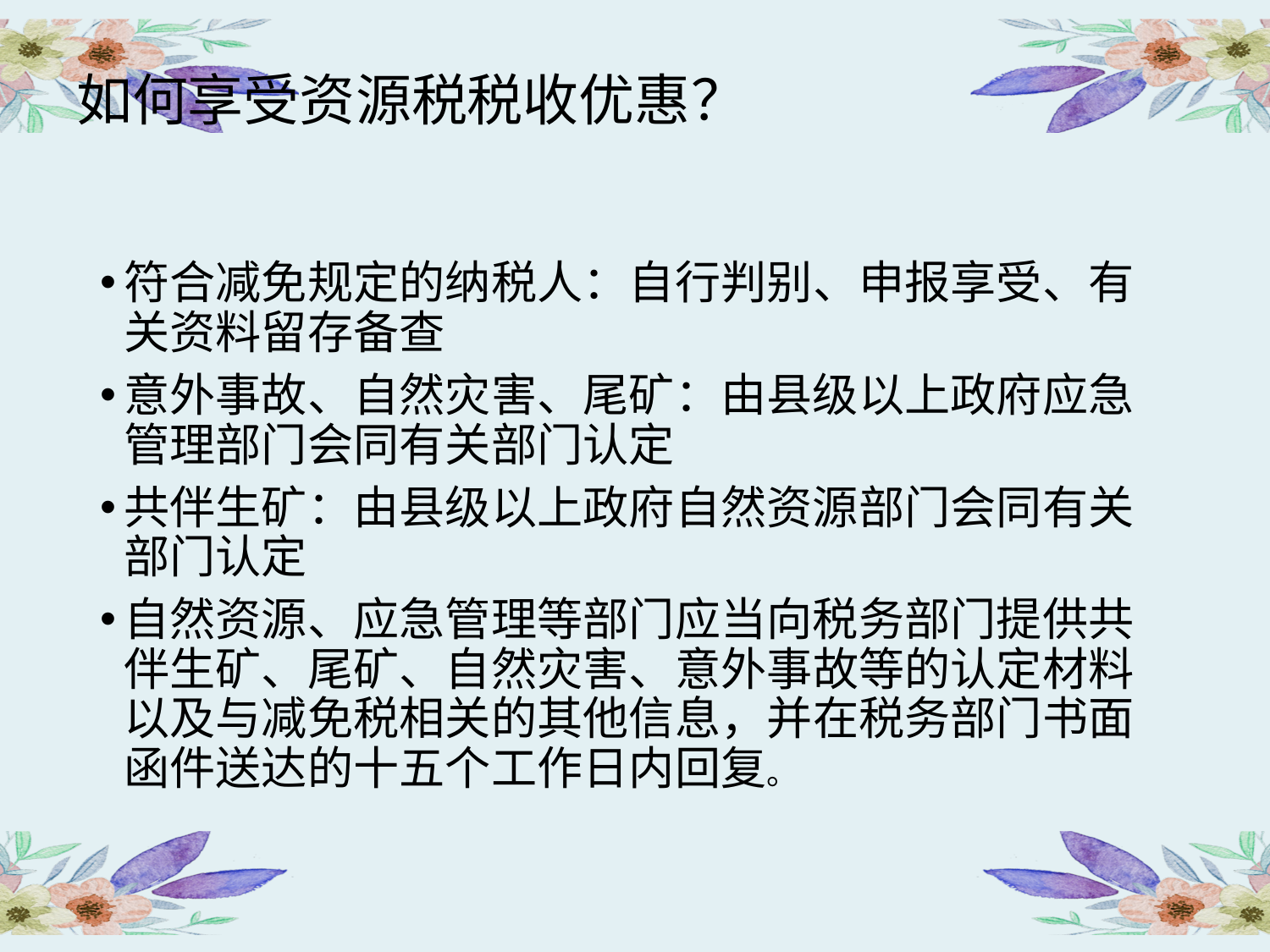

# 如何享受资源税税收优惠？
符合减免规定的纳税人：自行判别、申报享受、有关资料留存备查
意外事故、自然灾害、尾矿：由县级以上政府应急管理部门会同有关部门认定
共伴生矿：由县级以上政府自然资源部门会同有关部门认定
自然资源、应急管理等部门应当向税务部门提供共伴生矿、尾矿、自然灾害、意外事故等的认定材料以及与减免税相关的其他信息，并在税务部门书面函件送达的十五个工作日内回复。